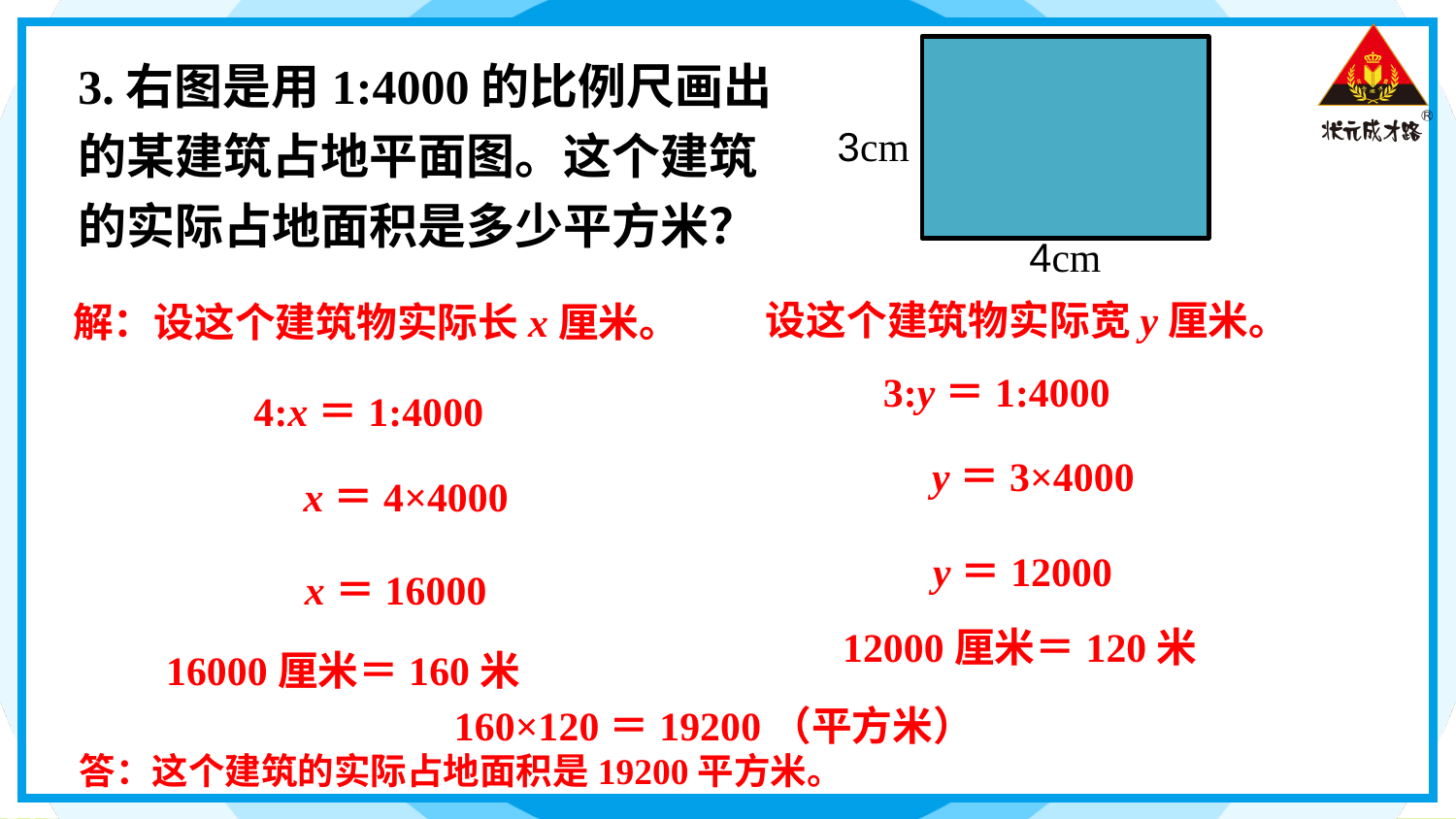

3.右图是用1:4000的比例尺画出的某建筑占地平面图。这个建筑的实际占地面积是多少平方米？
3cm
4cm
设这个建筑物实际宽y厘米。
3:y＝1:4000
y＝3×4000
y＝12000
12000厘米＝120米
解：设这个建筑物实际长x厘米。
4:x＝1:4000
x＝4×4000
x＝16000
16000厘米＝160米
160×120＝19200（平方米）
答：这个建筑的实际占地面积是19200平方米。